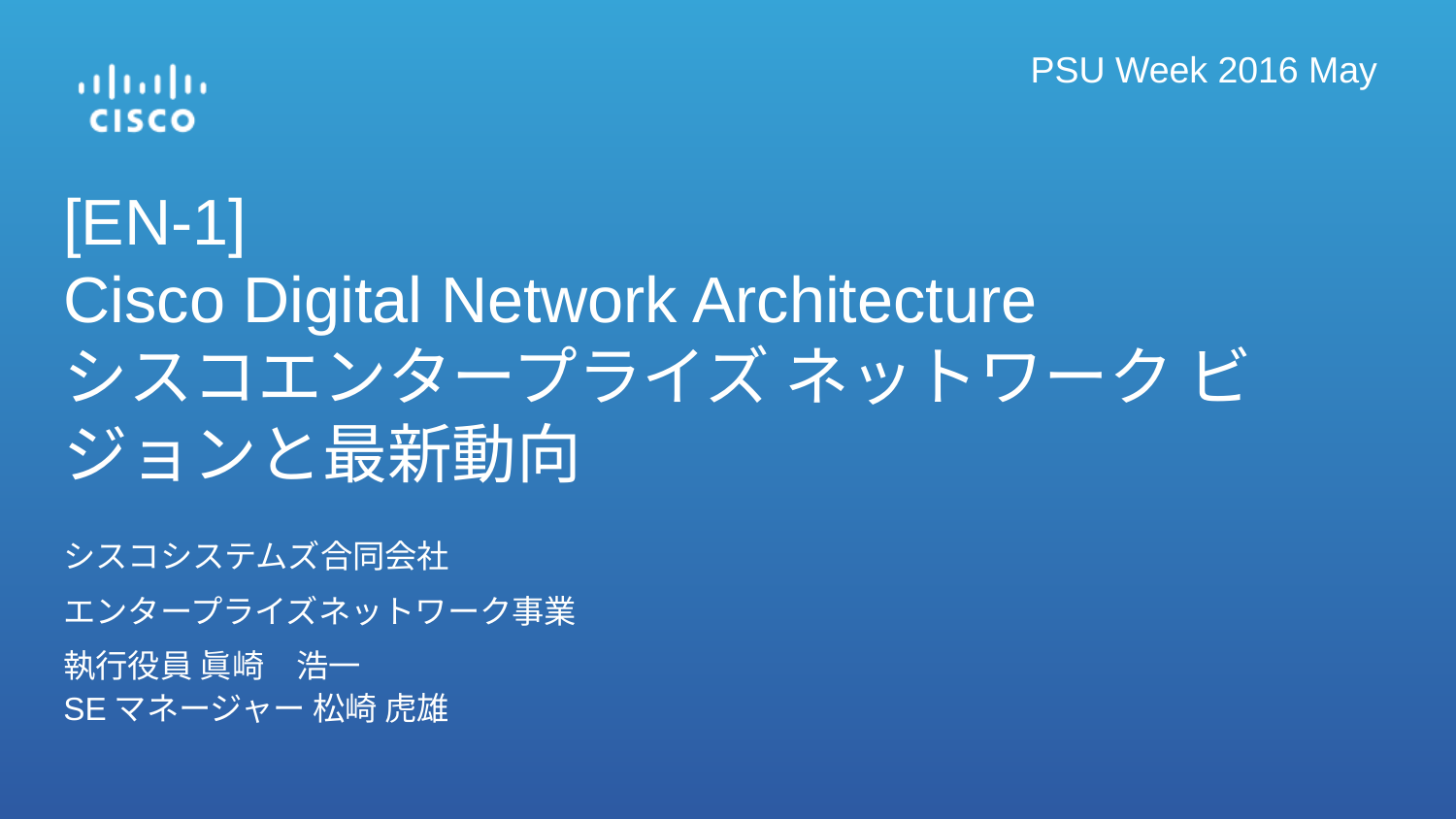

PSU Week 2016 May
# [EN-1] Cisco Digital Network Architecture シスコエンタープライズ ネットワーク ビジョンと最新動向
シスコシステムズ合同会社
エンタープライズネットワーク事業
執行役員 眞崎　浩一
SEマネージャー 松崎 虎雄